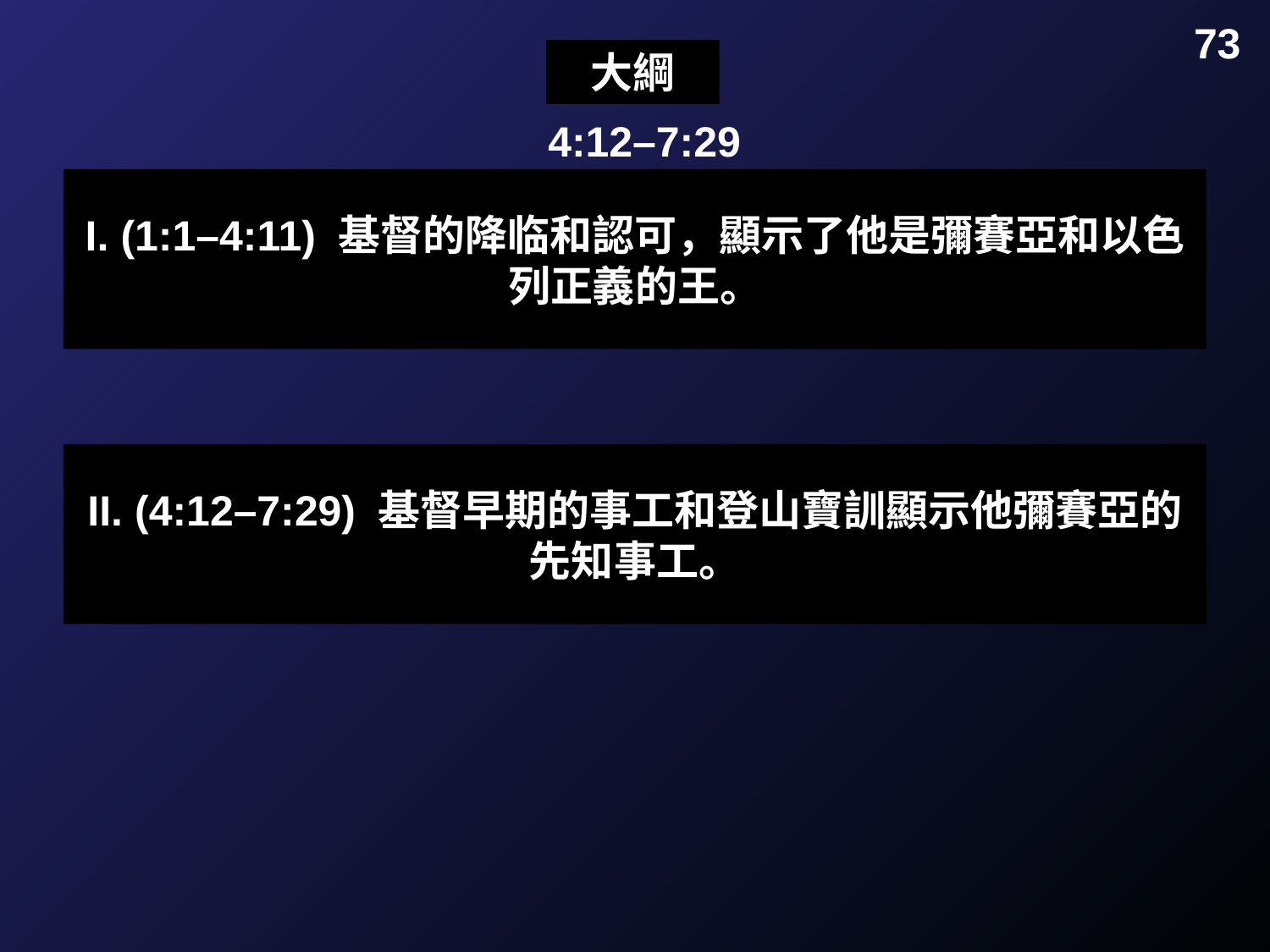

73
大綱
                                      4:12–7:29

I. (1:1–4:11) 基督的降临和認可，顯示了他是彌賽亞和以色列正義的王。

II. (4:12–7:29) 基督早期的事工和登山寶訓顯示他彌賽亞的先知事工。